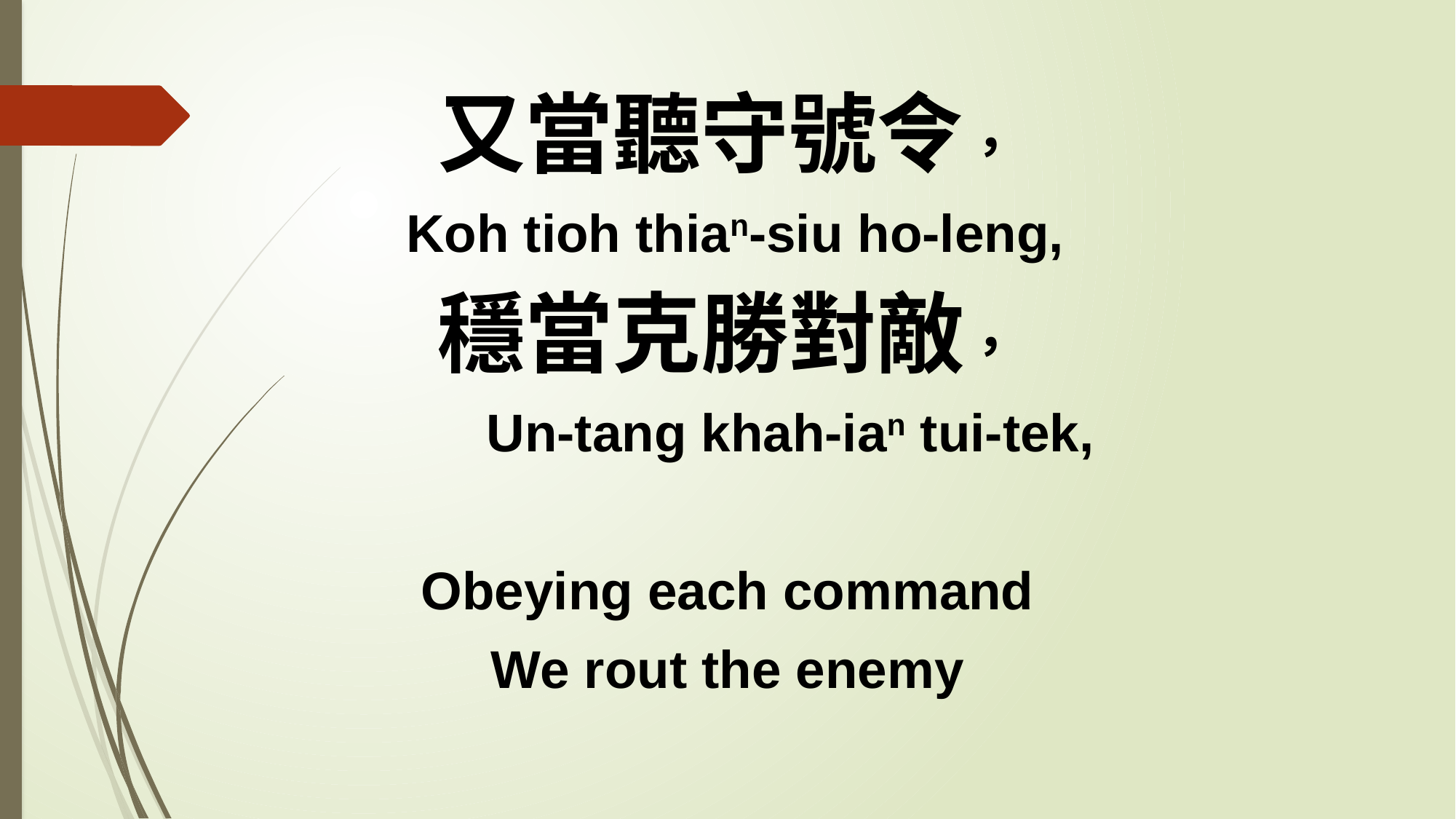

又當聽守號令，
 Koh tioh thian-siu ho-leng,
穩當克勝對敵，
                   Un-tang khah-ian tui-tek,

Obeying each command
We rout the enemy